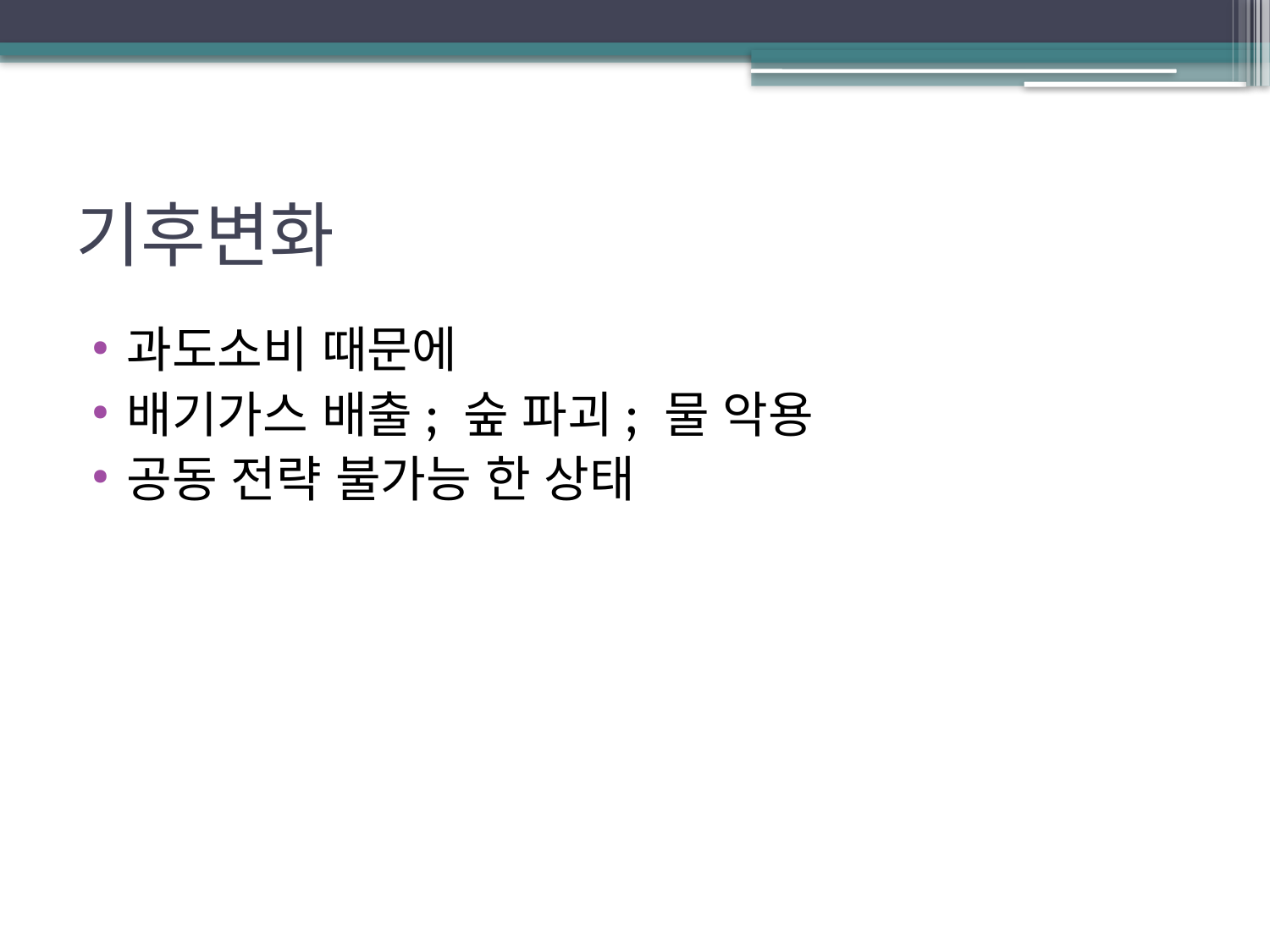

# 기후변화
과도소비 때문에
배기가스 배출; 숲 파괴; 물 악용
공동 전략 불가능 한 상태